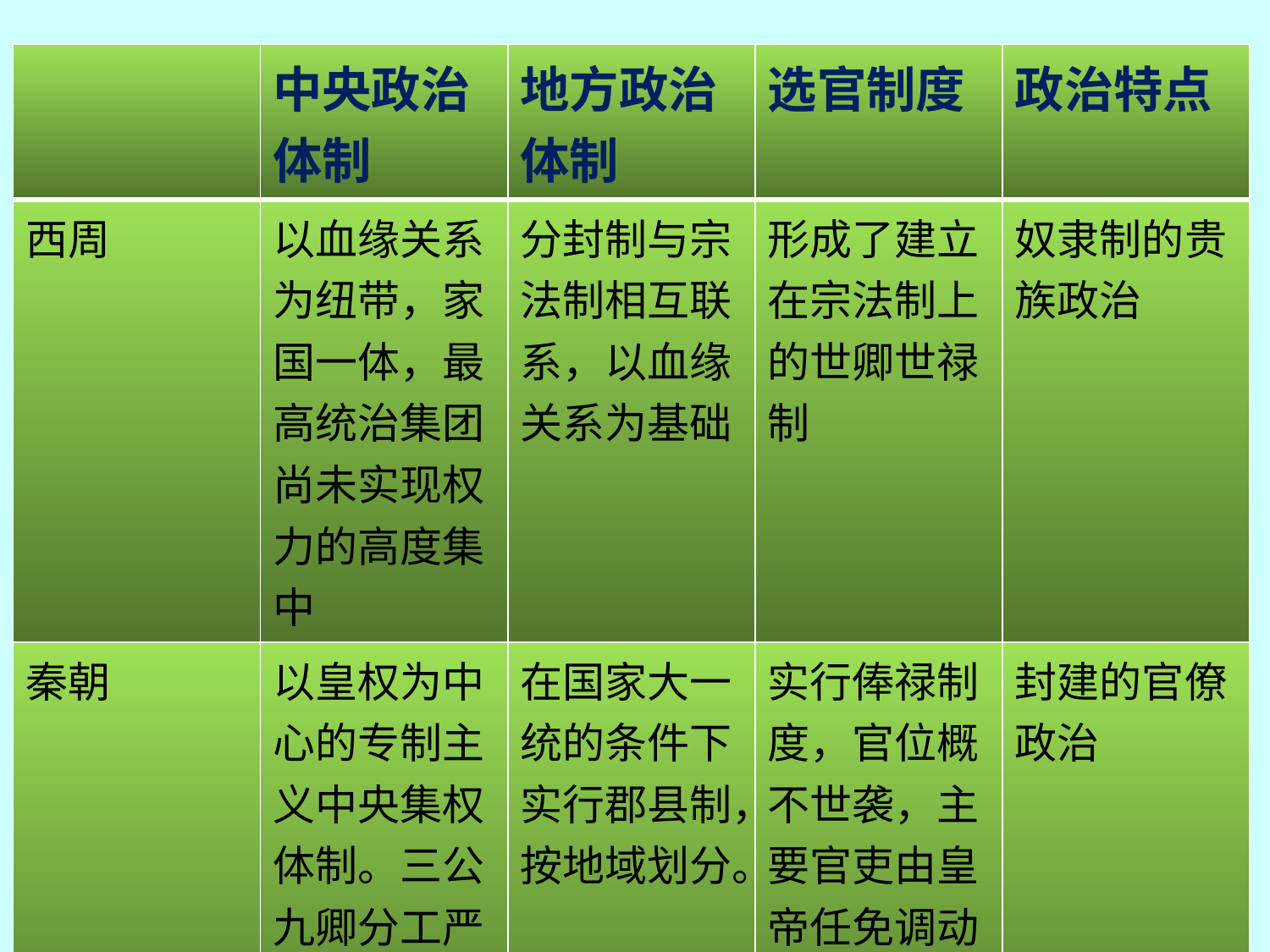

|  | 中央政治体制 | 地方政治体制 | 选官制度 | 政治特点 |
| --- | --- | --- | --- | --- |
| 西周 | 以血缘关系为纽带，家国一体，最高统治集团尚未实现权力的高度集中 | 分封制与宗法制相互联系，以血缘关系为基础 | 形成了建立在宗法制上的世卿世禄制 | 奴隶制的贵族政治 |
| 秦朝 | 以皇权为中心的专制主义中央集权体制。三公九卿分工严密，各司其职 | 在国家大一统的条件下实行郡县制，按地域划分。 | 实行俸禄制度，官位概不世袭，主要官吏由皇帝任免调动 | 封建的官僚政治 |